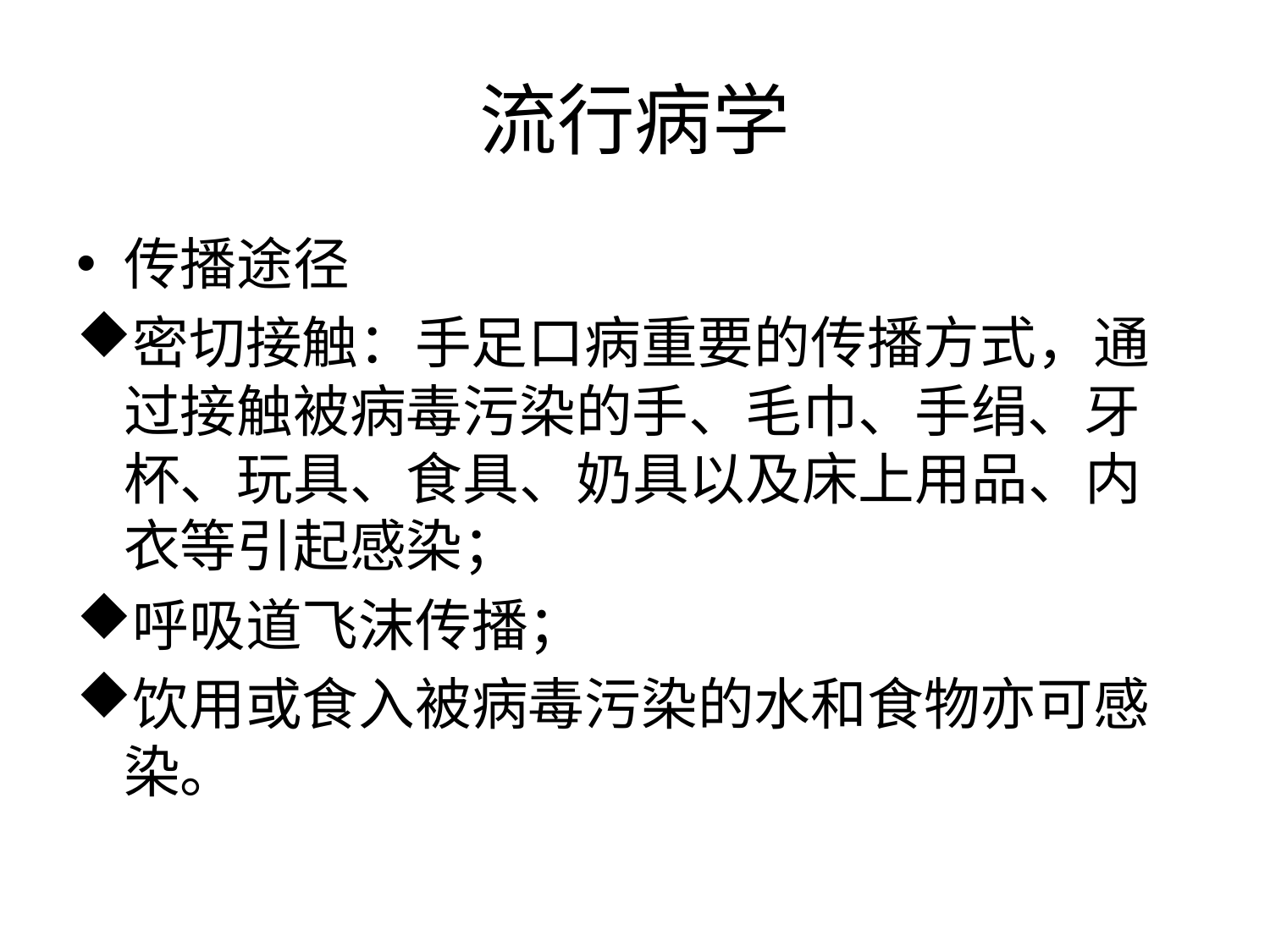

# 流行病学
传播途径
密切接触：手足口病重要的传播方式，通过接触被病毒污染的手、毛巾、手绢、牙杯、玩具、食具、奶具以及床上用品、内衣等引起感染；
呼吸道飞沫传播；
饮用或食入被病毒污染的水和食物亦可感染。